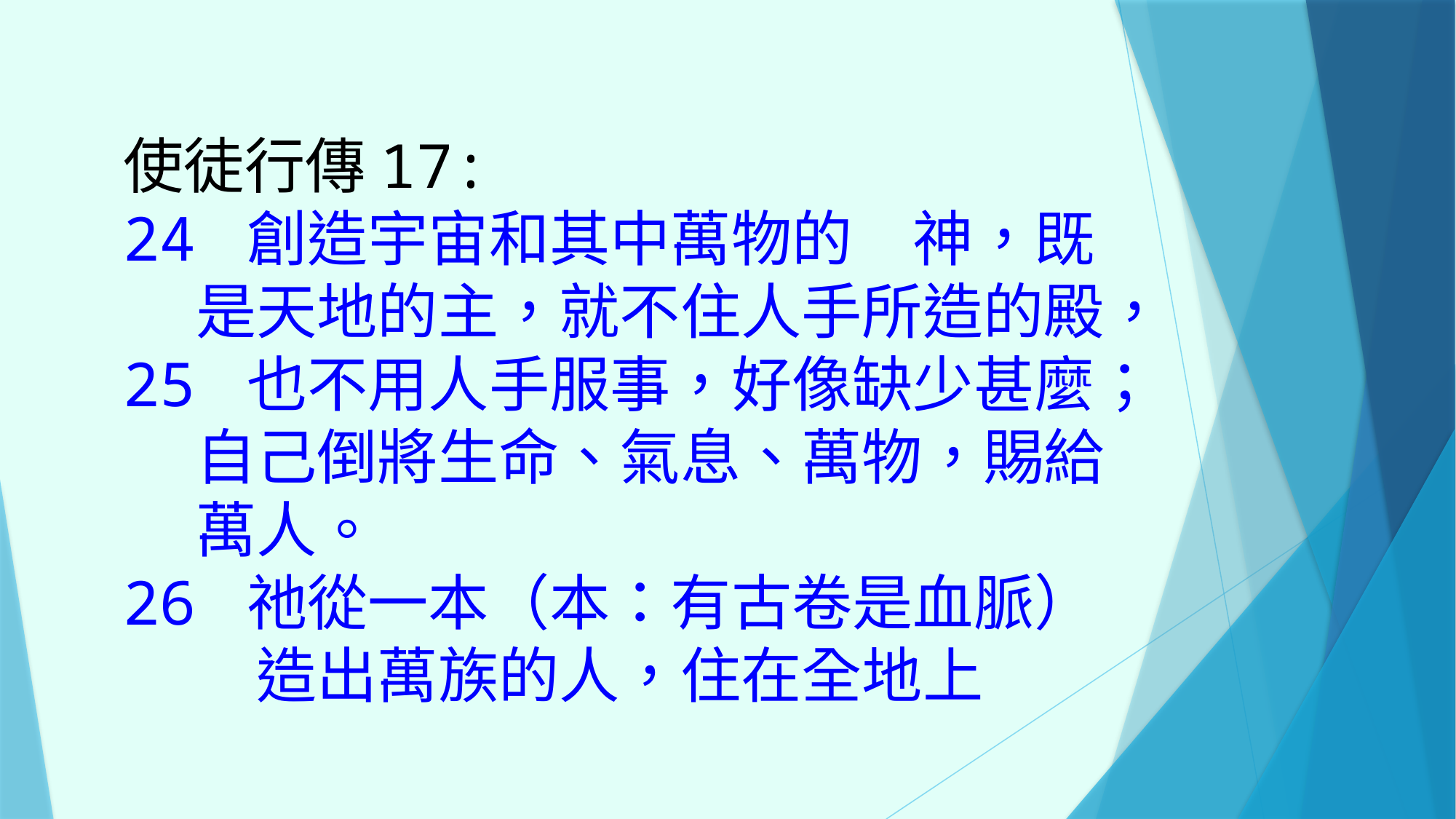

使徒行傳17:
24 創造宇宙和其中萬物的　神，既是天地的主，就不住人手所造的殿，
25 也不用人手服事，好像缺少甚麼；自己倒將生命、氣息、萬物，賜給萬人。
26 祂從一本（本：有古卷是血脈）　造出萬族的人，住在全地上